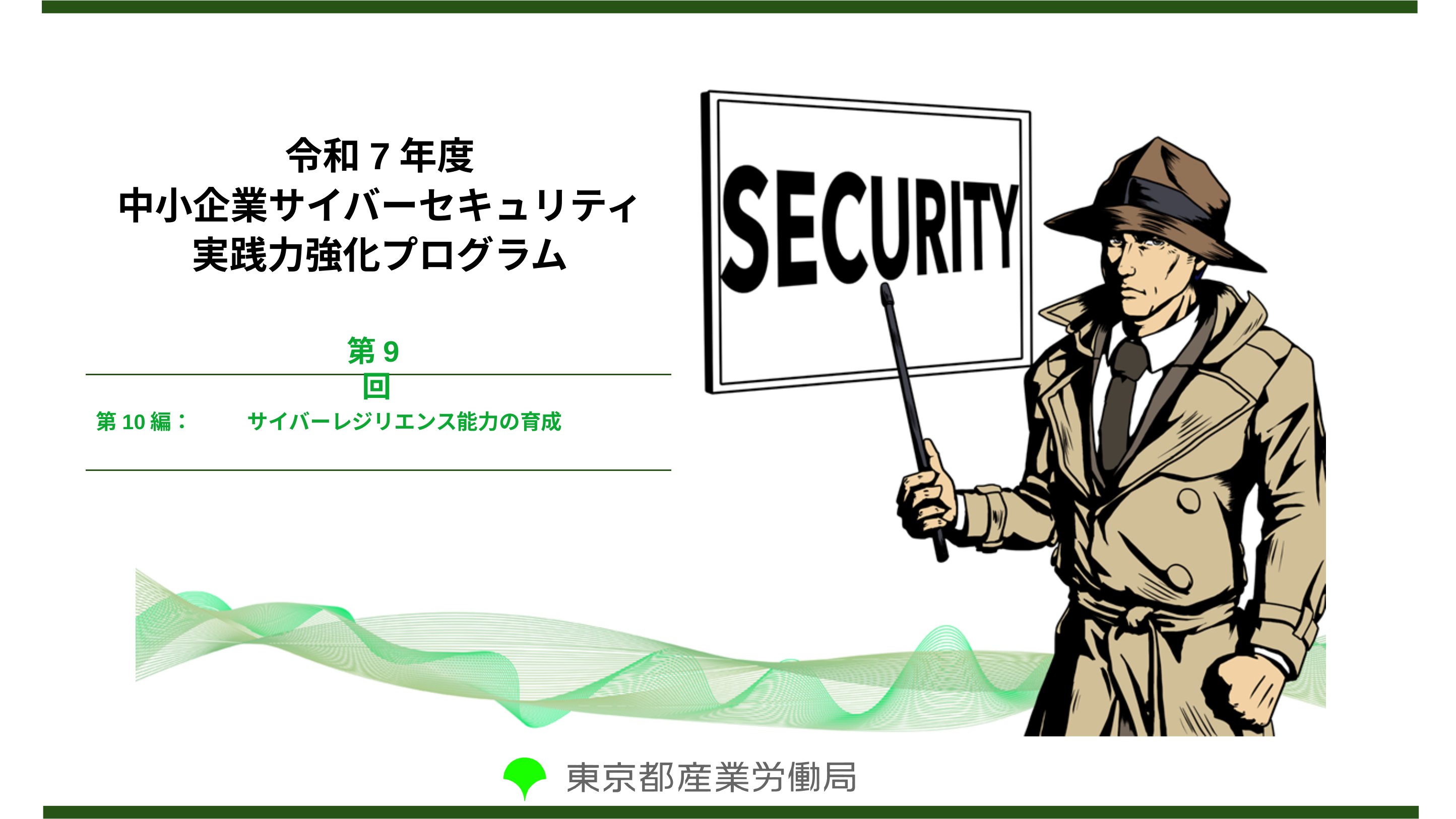

令和7年度
中小企業サイバーセキュリティ
実践力強化プログラム
第9回
第10編：	サイバーレジリエンス能力の育成